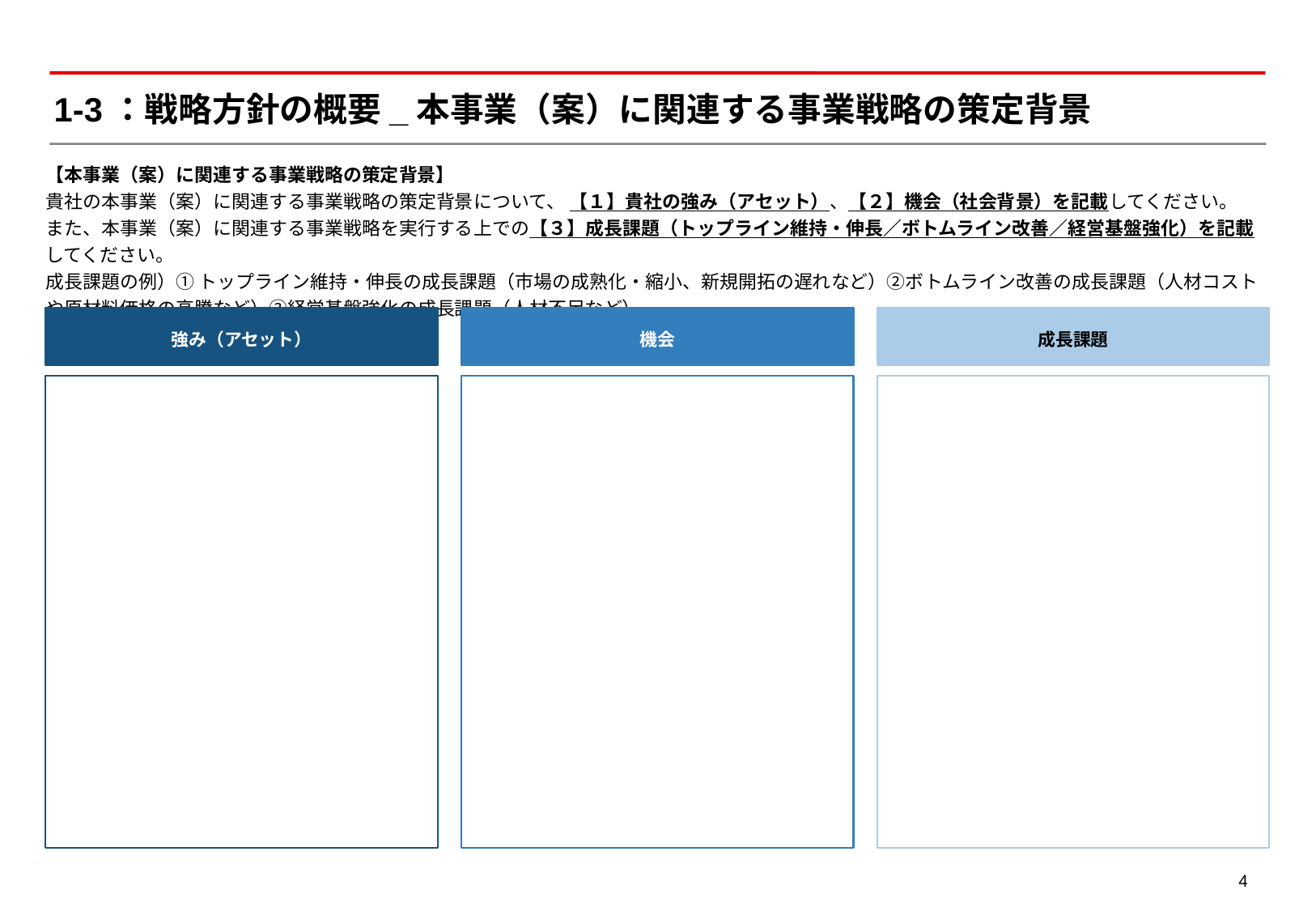

# 1-3：戦略方針の概要_本事業（案）に関連する事業戦略の策定背景
【本事業（案）に関連する事業戦略の策定背景】
貴社の本事業（案）に関連する事業戦略の策定背景について、 【１】貴社の強み（アセット）、【２】機会（社会背景）を記載してください。
また、本事業（案）に関連する事業戦略を実行する上での【３】成長課題（トップライン維持・伸長／ボトムライン改善／経営基盤強化）を記載してください。
成長課題の例）① トップライン維持・伸長の成長課題（市場の成熟化・縮小、新規開拓の遅れなど）②ボトムライン改善の成長課題（人材コストや原材料価格の高騰など）③経営基盤強化の成長課題（人材不足など）
強み（アセット）
機会
成長課題